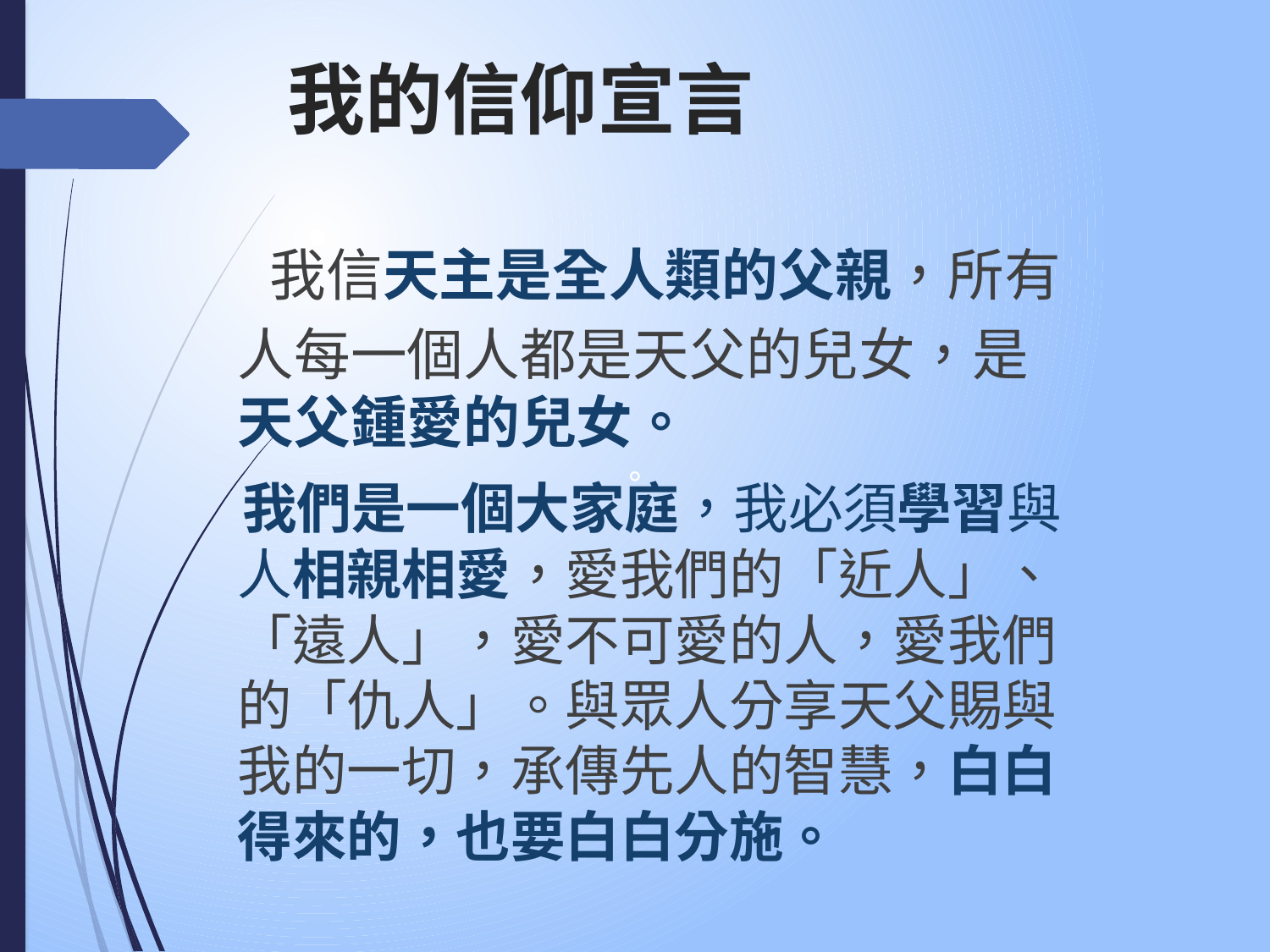

# 我的信仰宣言
  我信天主是全人類的父親，所有人每一個人都是天父的兒女，是天父鍾愛的兒女。
   我們是一個大家庭，我必須學習與人相親相愛，愛我們的「近人」、「遠人」，愛不可愛的人，愛我們的「仇人」。與眾人分享天父賜與我的一切，承傳先人的智慧，白白得來的，也要白白分施。

。
。